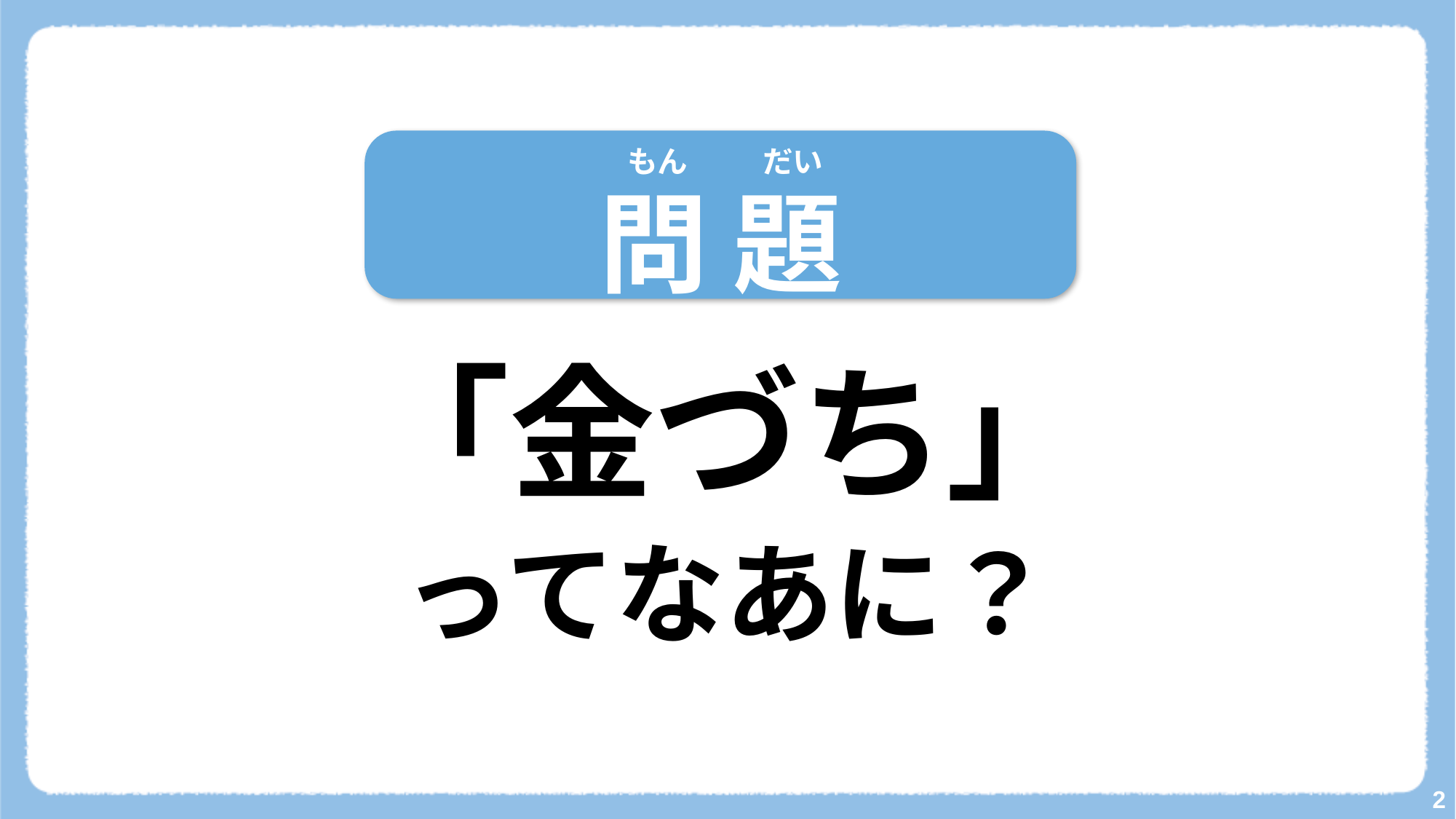

問 題
もん　 　 だい
「金づち」
ってなあに？